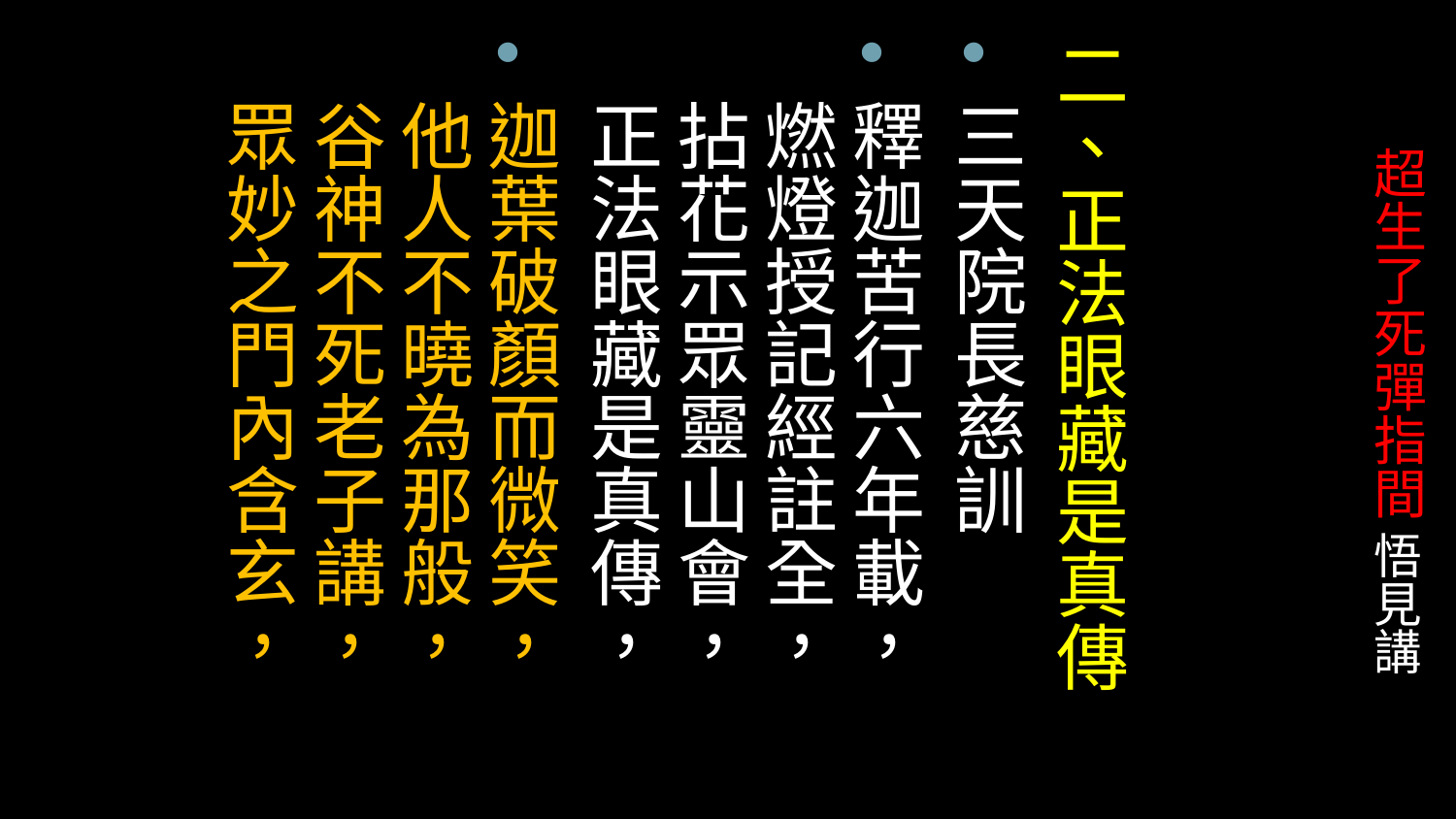

二、正法眼藏是真傳
三天院長慈訓
釋迦苦行六年載，  燃燈授記經註全，
拈花示眾靈山會，  正法眼藏是真傳，
迦葉破顏而微笑，   他人不曉為那般，
谷神不死老子講，   眾妙之門內含玄，

# 超生了死彈指間 悟見講